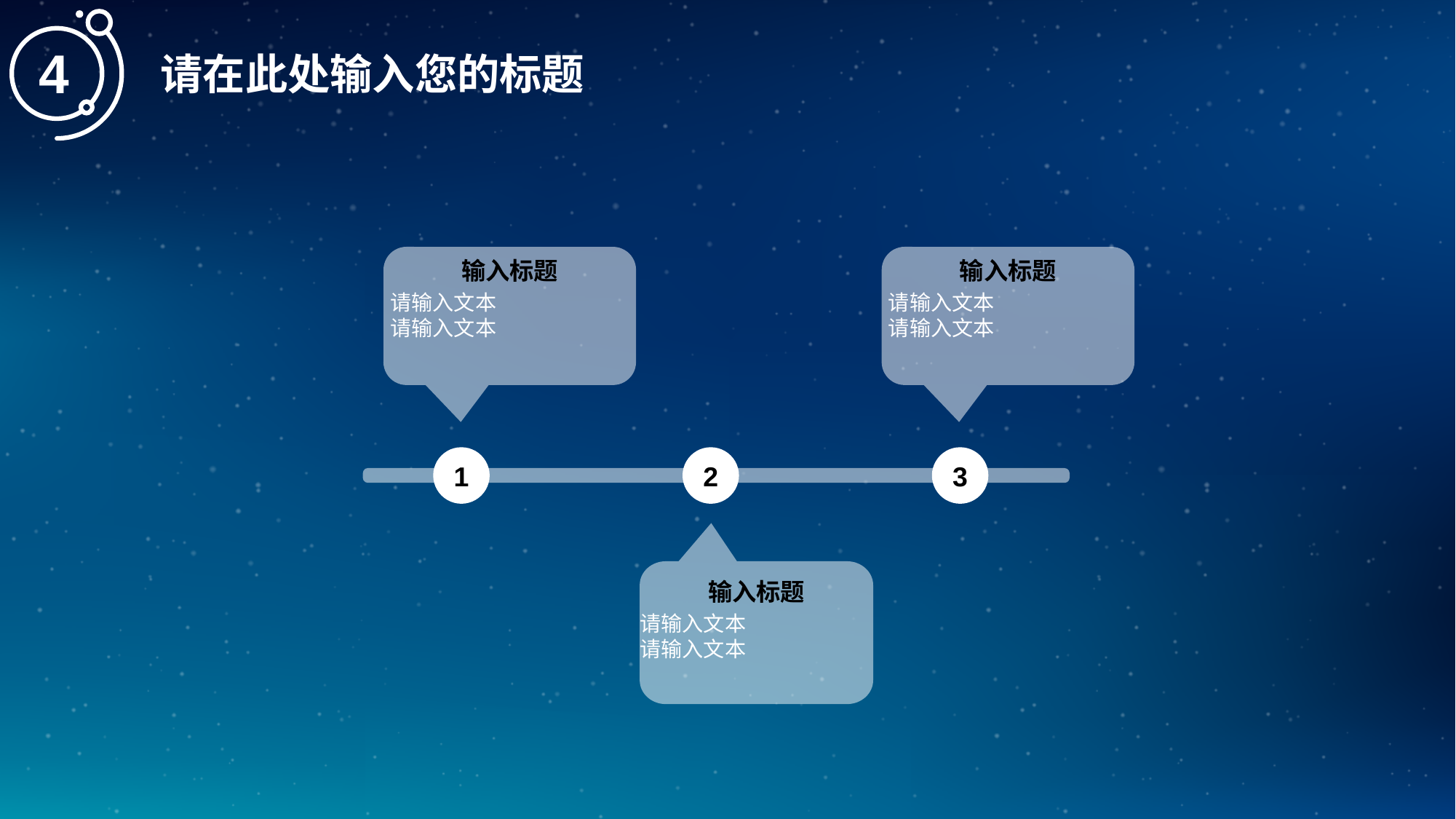

4

请在此处输入您的标题
输入标题
请输入文本
请输入文本
输入标题
请输入文本
请输入文本
1
2
3

输入标题
请输入文本
请输入文本